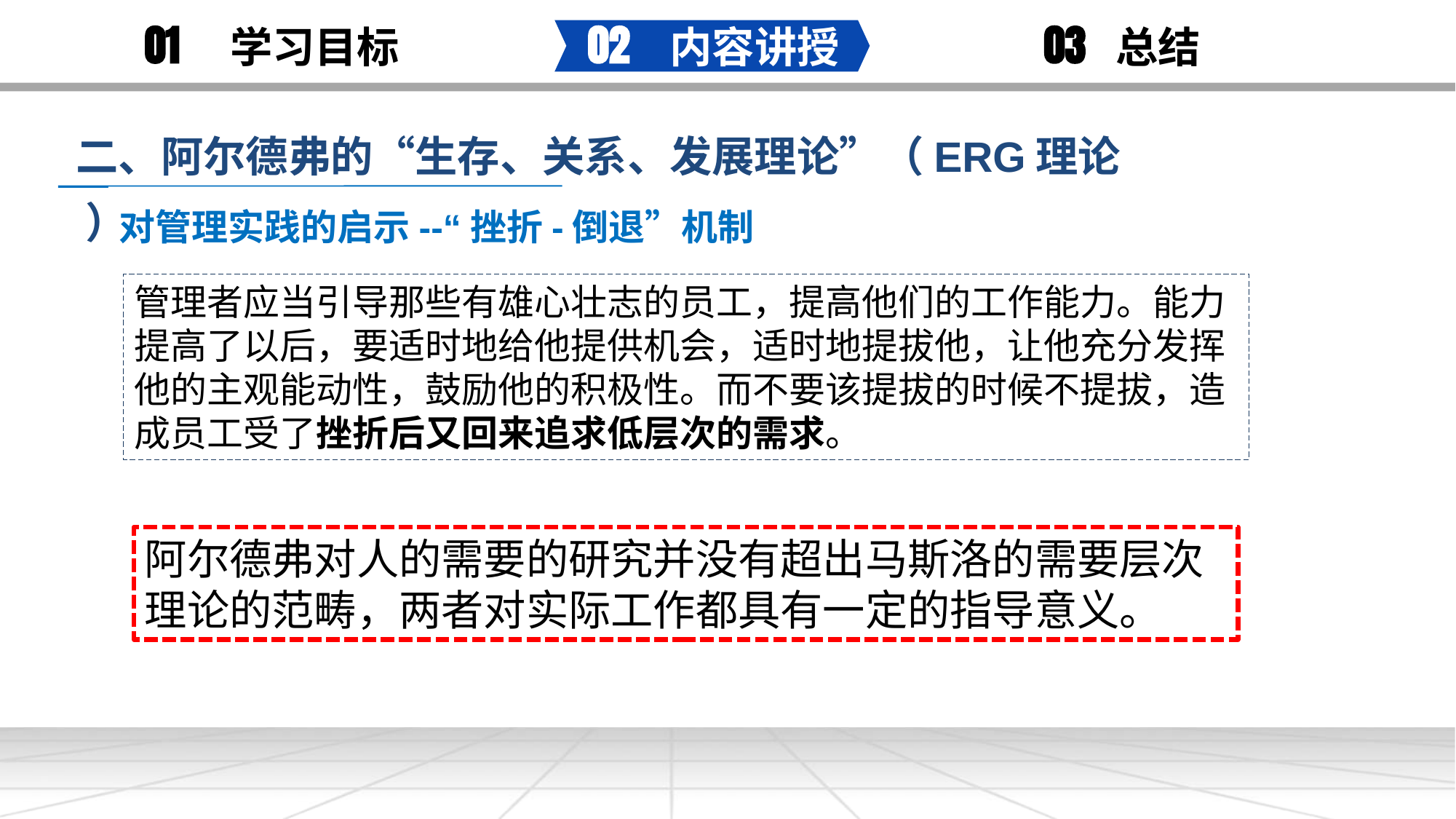

02   内容讲授
03  总结
01    学习目标

二、阿尔德弗的“生存、关系、发展理论”（ERG理论 ）
对管理实践的启示--“挫折-倒退”机制
管理者应当引导那些有雄心壮志的员工，提高他们的工作能力。能力提高了以后，要适时地给他提供机会，适时地提拔他，让他充分发挥他的主观能动性，鼓励他的积极性。而不要该提拔的时候不提拔，造成员工受了挫折后又回来追求低层次的需求。
阿尔德弗对人的需要的研究并没有超出马斯洛的需要层次理论的范畴，两者对实际工作都具有一定的指导意义。